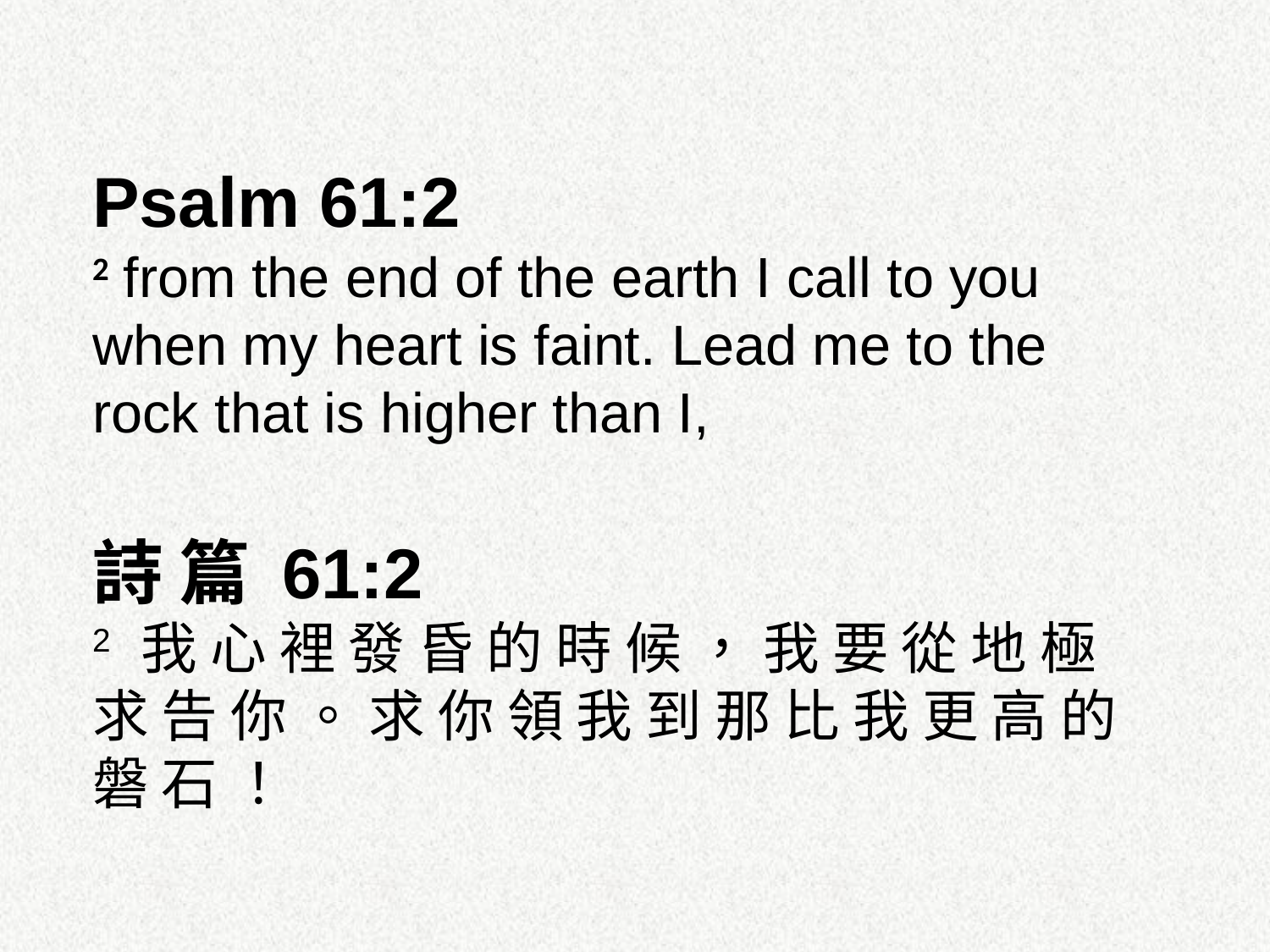

Psalm 61:2
2  from the end of the earth I call to you when my heart is faint. Lead me to the rock that is higher than I,
詩 篇 61:2
2  我 心 裡 發 昏 的 時 候 ， 我 要 從 地 極 求 告 你 。 求 你 領 我 到 那 比 我 更 高 的 磐 石 ！